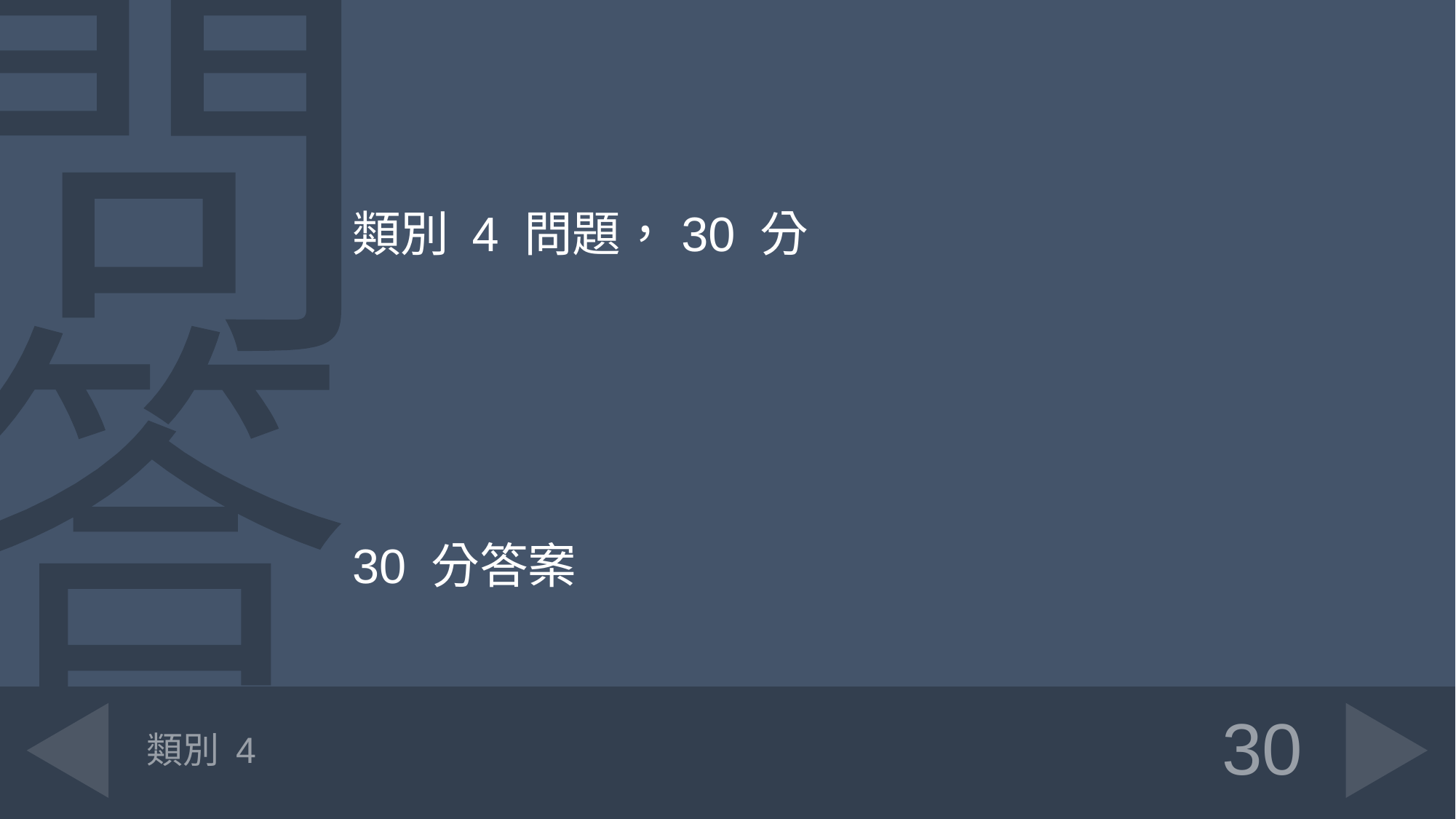

類別 4 問題，30 分
30 分答案
# 類別 4
30